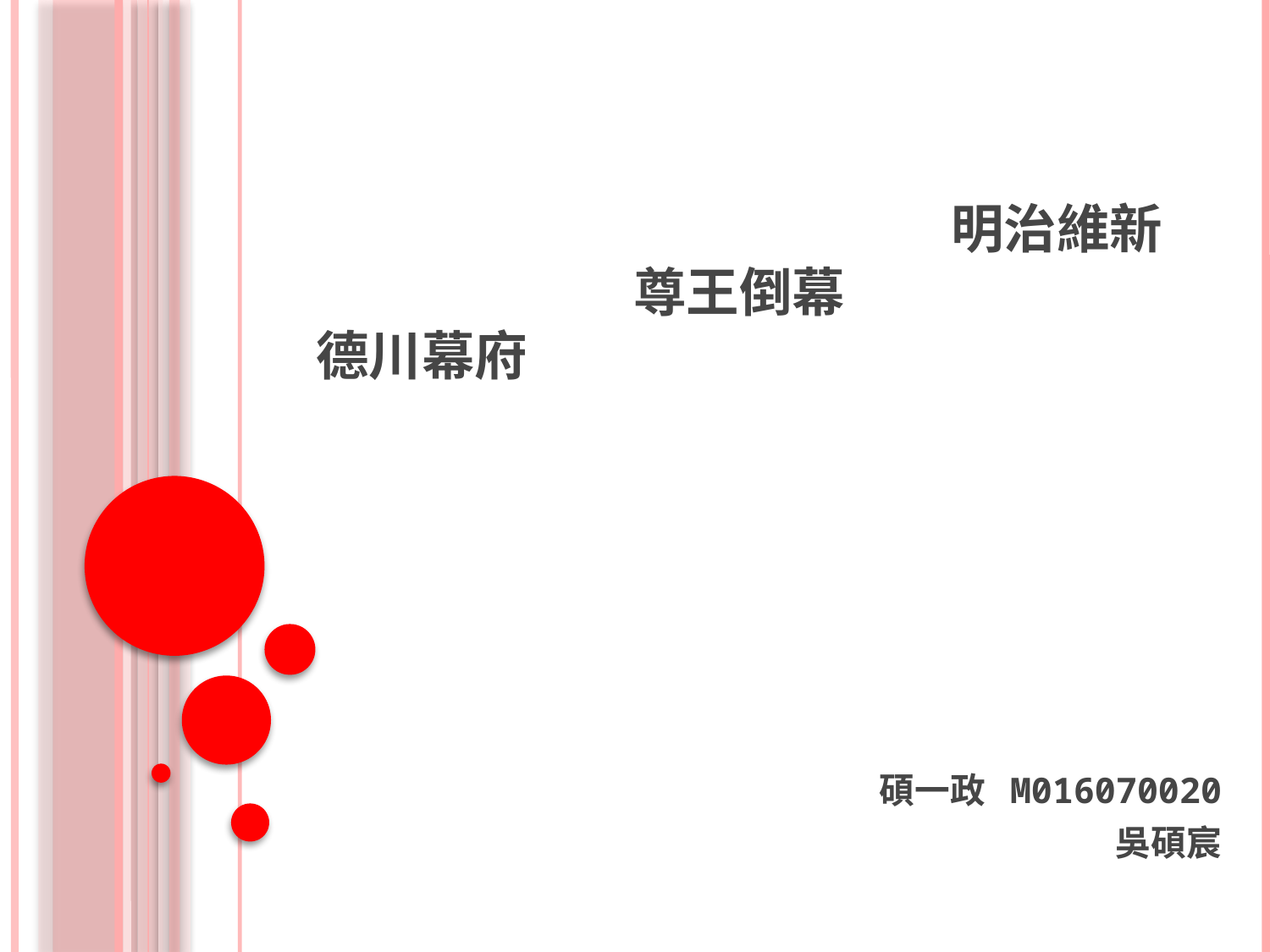

# 明治維新 　　　　　　尊王倒幕 德川幕府
碩一政  M016070020
吳碩宸